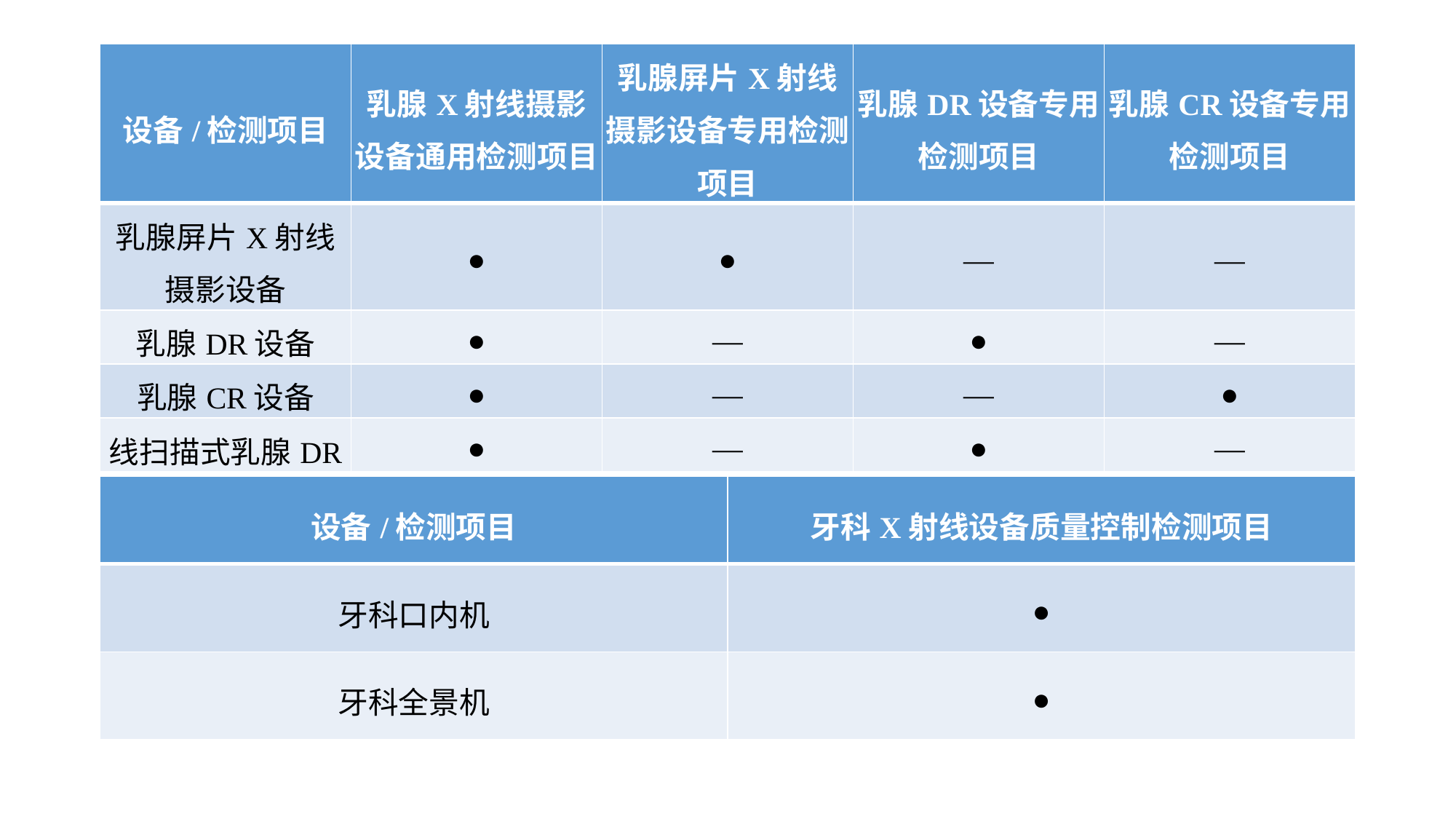

#
| 设备/检测项目 | 乳腺X射线摄影设备通用检测项目 | 乳腺屏片X射线摄影设备专用检测项目 | 乳腺DR设备专用检测项目 | 乳腺CR设备专用检测项目 |
| --- | --- | --- | --- | --- |
| 乳腺屏片X射线摄影设备 | ● | ● | — | — |
| 乳腺DR设备 | ● | — | ● | — |
| 乳腺CR设备 | ● | — | — | ● |
| 线扫描式乳腺DR | ● | — | ● | — |
| 设备/检测项目 | 牙科X射线设备质量控制检测项目 |
| --- | --- |
| 牙科口内机 | ● |
| 牙科全景机 | ● |